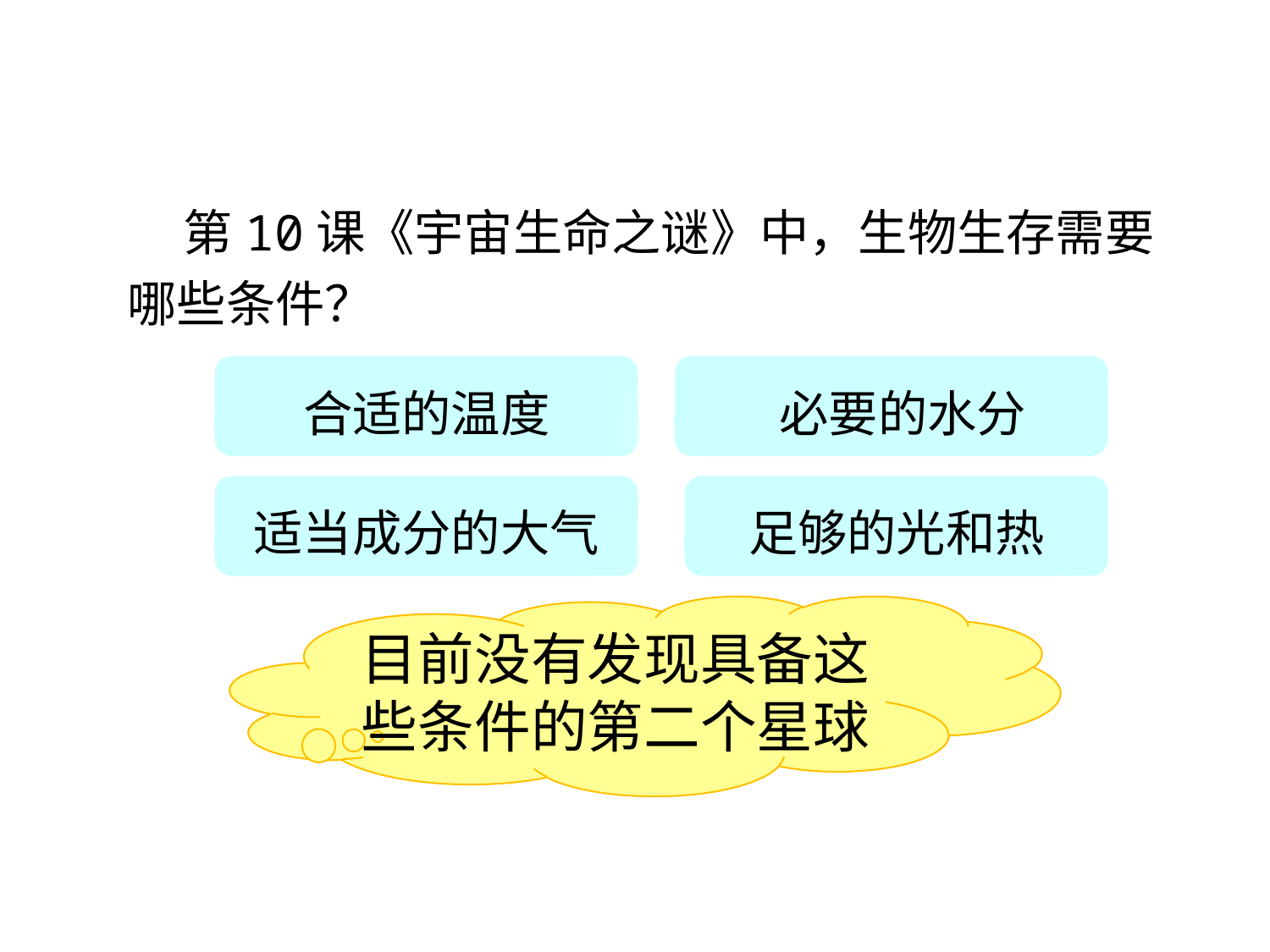

第10课《宇宙生命之谜》中，生物生存需要哪些条件？
合适的温度
 必要的水分
适当成分的大气
足够的光和热
目前没有发现具备这些条件的第二个星球